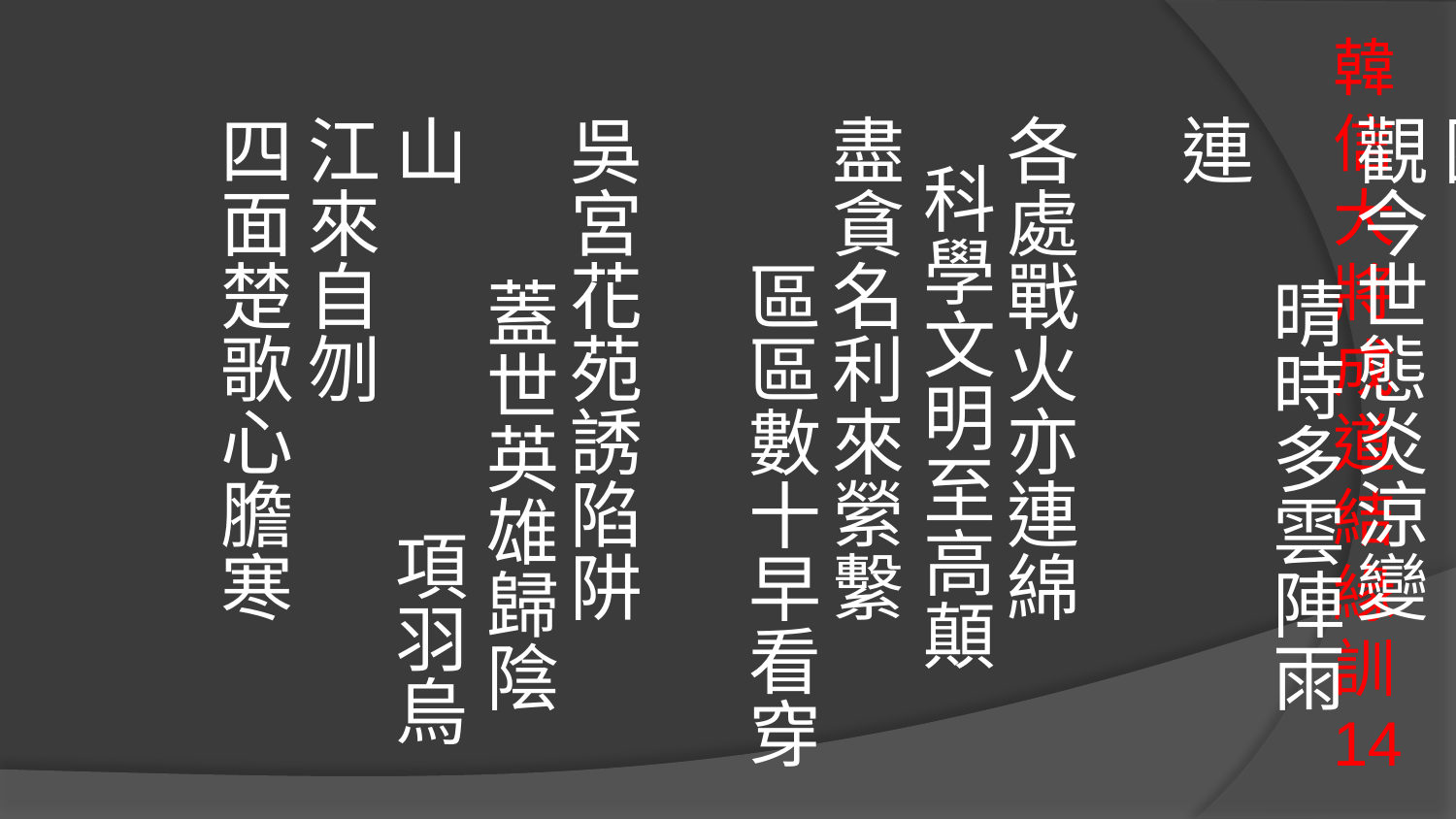

# 韓信大將成道結緣訓14
三期末會道降世                    拯救餘殃脫苦圈
觀今世態炎涼變                    晴時多雲陣雨連
各處戰火亦連綿             科學文明至高顛
盡貪名利來縈繫                   區區數十早看穿
吳宮花苑誘陷阱                    蓋世英雄歸陰山                     項羽烏江來自刎                       四面楚歌心膽寒